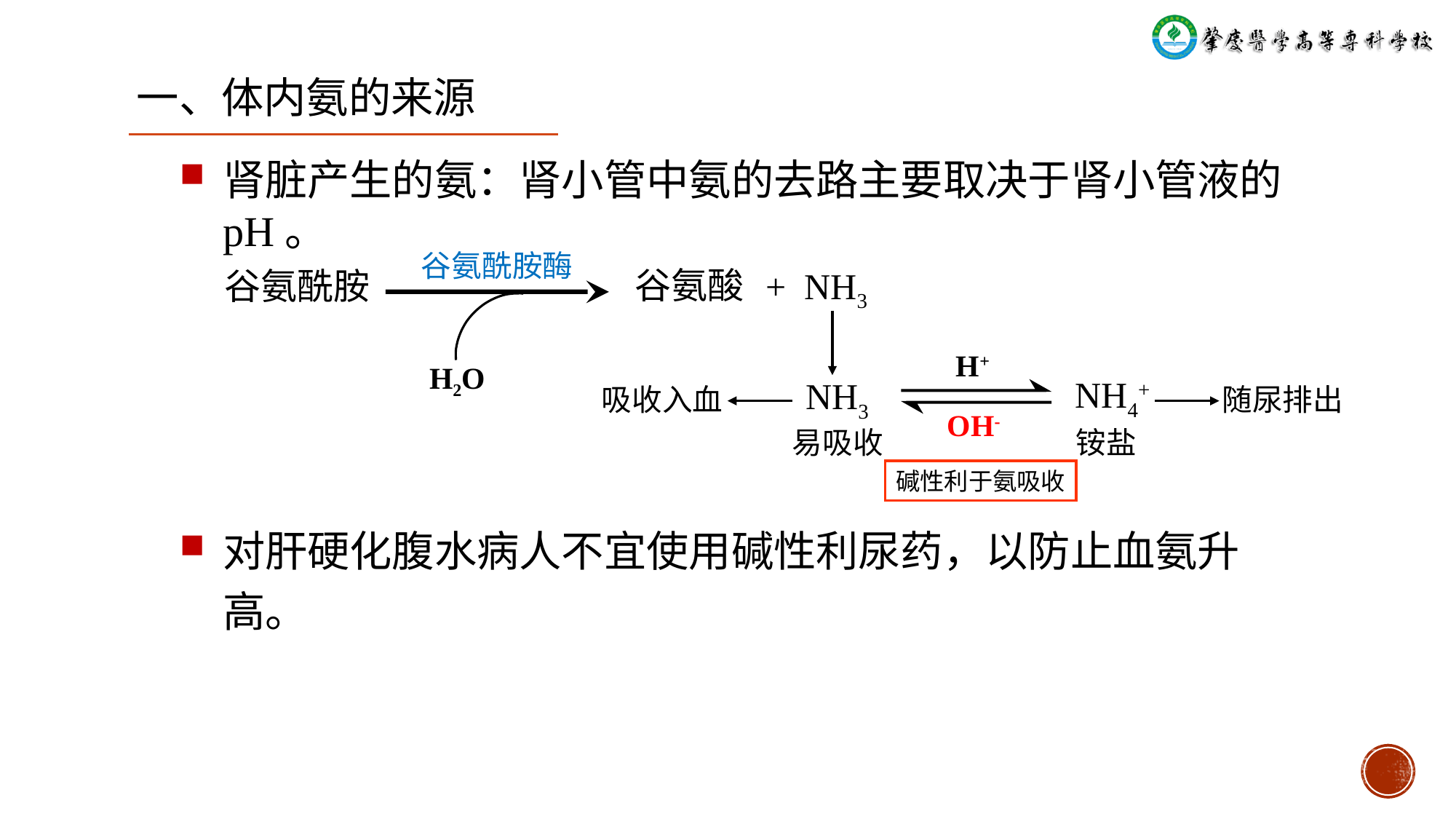

一、体内氨的来源
肾脏产生的氨：肾小管中氨的去路主要取决于肾小管液的pH。
谷氨酰胺酶
谷氨酸
谷氨酰胺
+  NH3

H+
H2O
NH4+
NH3
吸收入血
随尿排出

OH-
易吸收
铵盐
碱性利于氨吸收
对肝硬化腹水病人不宜使用碱性利尿药，以防止血氨升高。